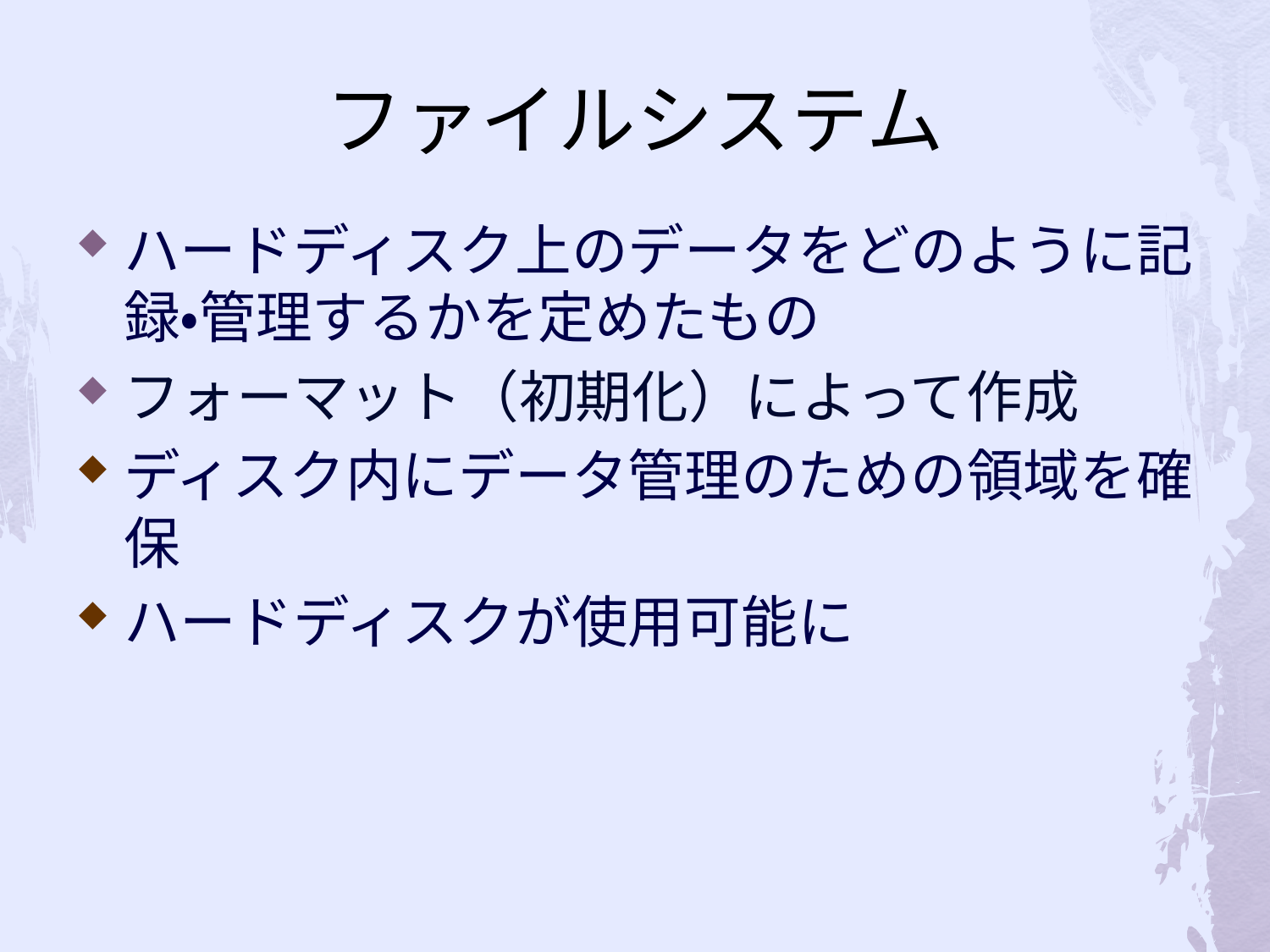

# ファイルシステム
ハードディスク上のデータをどのように記録・管理するかを定めたもの
フォーマット（初期化）によって作成
ディスク内にデータ管理のための領域を確保
ハードディスクが使用可能に